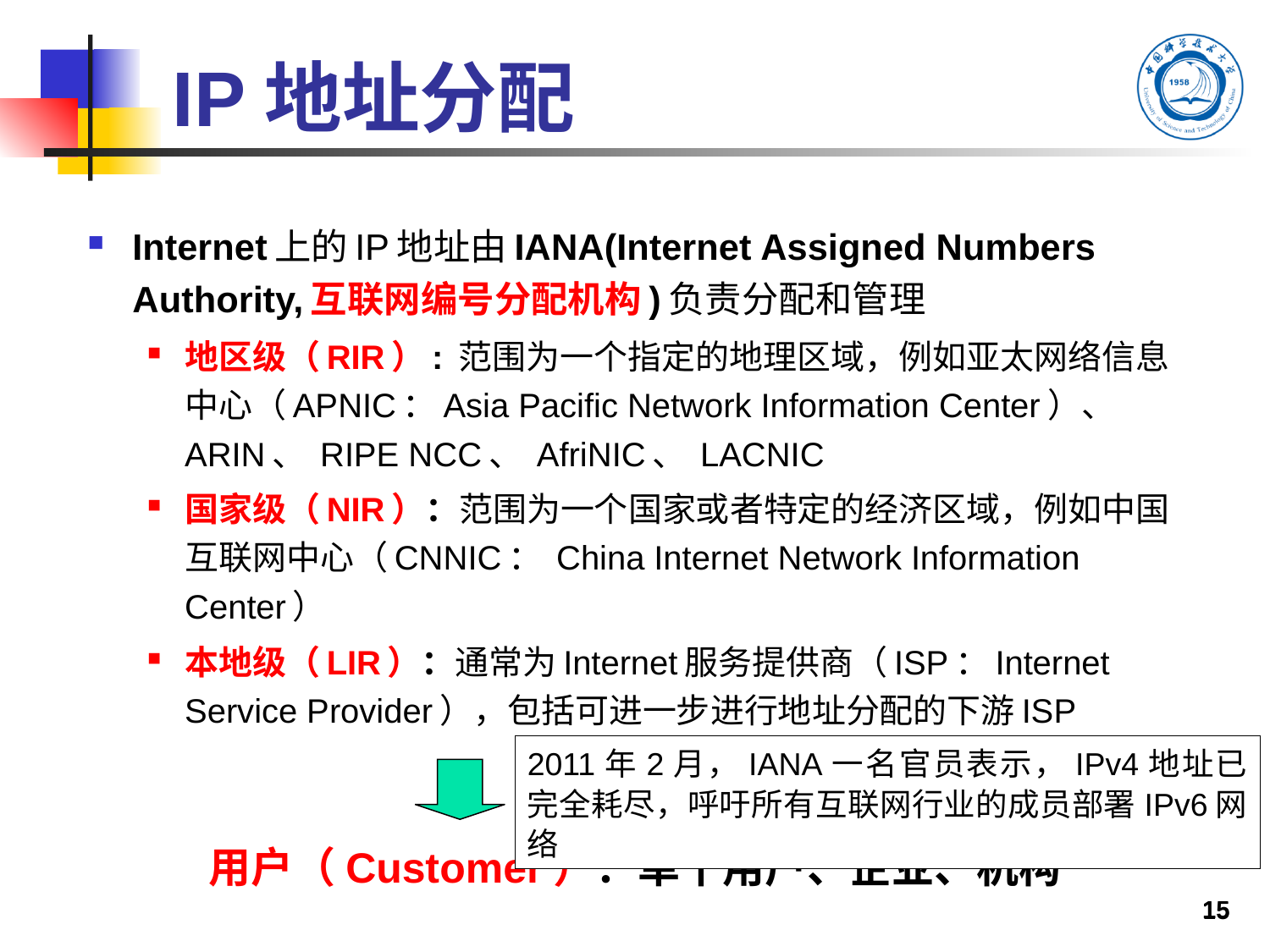

IP地址分配
Internet上的IP地址由IANA(Internet Assigned Numbers Authority,互联网编号分配机构)负责分配和管理
地区级（RIR）: 范围为一个指定的地理区域，例如亚太网络信息中心（APNIC：Asia Pacific Network Information Center）、 ARIN、 RIPE NCC、 AfriNIC、 LACNIC
国家级（NIR）：范围为一个国家或者特定的经济区域，例如中国互联网中心（CNNIC： China Internet Network Information Center）
本地级（LIR）：通常为Internet服务提供商（ISP：Internet Service Provider），包括可进一步进行地址分配的下游ISP
2011年2月，IANA一名官员表示，IPv4地址已完全耗尽，呼吁所有互联网行业的成员部署IPv6网络

用户（Customer）：单个用户、企业、机构
15
15